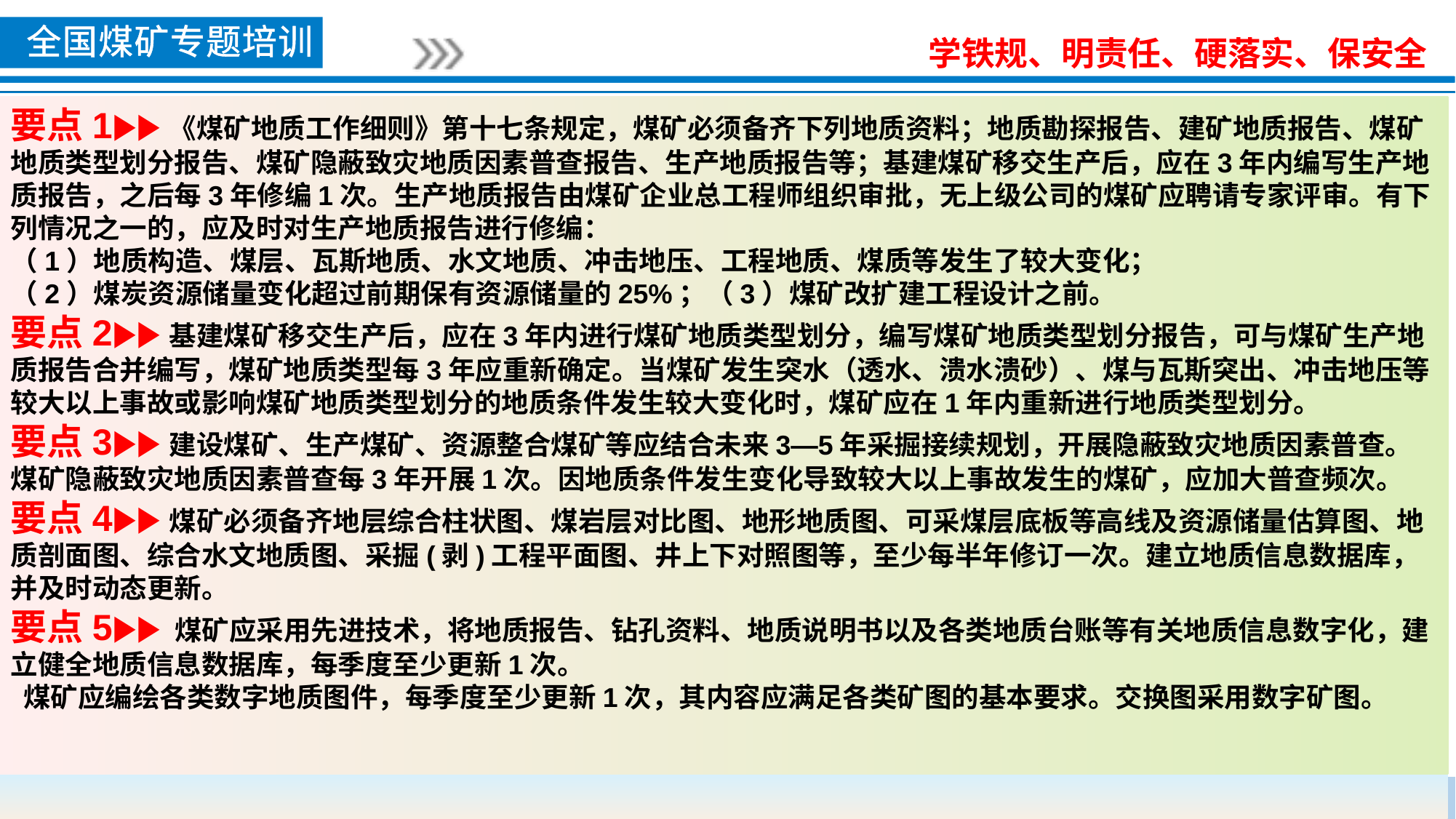

要点1▶▶《煤矿地质工作细则》第十七条规定，煤矿必须备齐下列地质资料；地质勘探报告、建矿地质报告、煤矿地质类型划分报告、煤矿隐蔽致灾地质因素普查报告、生产地质报告等；基建煤矿移交生产后，应在3年内编写生产地质报告，之后每3年修编1次。生产地质报告由煤矿企业总工程师组织审批，无上级公司的煤矿应聘请专家评审。有下列情况之一的，应及时对生产地质报告进行修编：
（1）地质构造、煤层、瓦斯地质、水文地质、冲击地压、工程地质、煤质等发生了较大变化；
（2）煤炭资源储量变化超过前期保有资源储量的25%；（3）煤矿改扩建工程设计之前。
要点2▶▶基建煤矿移交生产后，应在3年内进行煤矿地质类型划分，编写煤矿地质类型划分报告，可与煤矿生产地质报告合并编写，煤矿地质类型每3年应重新确定。当煤矿发生突水（透水、溃水溃砂）、煤与瓦斯突出、冲击地压等较大以上事故或影响煤矿地质类型划分的地质条件发生较大变化时，煤矿应在1年内重新进行地质类型划分。
要点3▶▶建设煤矿、生产煤矿、资源整合煤矿等应结合未来3—5年采掘接续规划，开展隐蔽致灾地质因素普查。煤矿隐蔽致灾地质因素普查每3年开展1次。因地质条件发生变化导致较大以上事故发生的煤矿，应加大普查频次。
要点4▶▶煤矿必须备齐地层综合柱状图、煤岩层对比图、地形地质图、可采煤层底板等高线及资源储量估算图、地质剖面图、综合水文地质图、采掘(剥)工程平面图、井上下对照图等，至少每半年修订一次。建立地质信息数据库，并及时动态更新。
要点5▶▶ 煤矿应采用先进技术，将地质报告、钻孔资料、地质说明书以及各类地质台账等有关地质信息数字化，建立健全地质信息数据库，每季度至少更新1次。
 煤矿应编绘各类数字地质图件，每季度至少更新1次，其内容应满足各类矿图的基本要求。交换图采用数字矿图。